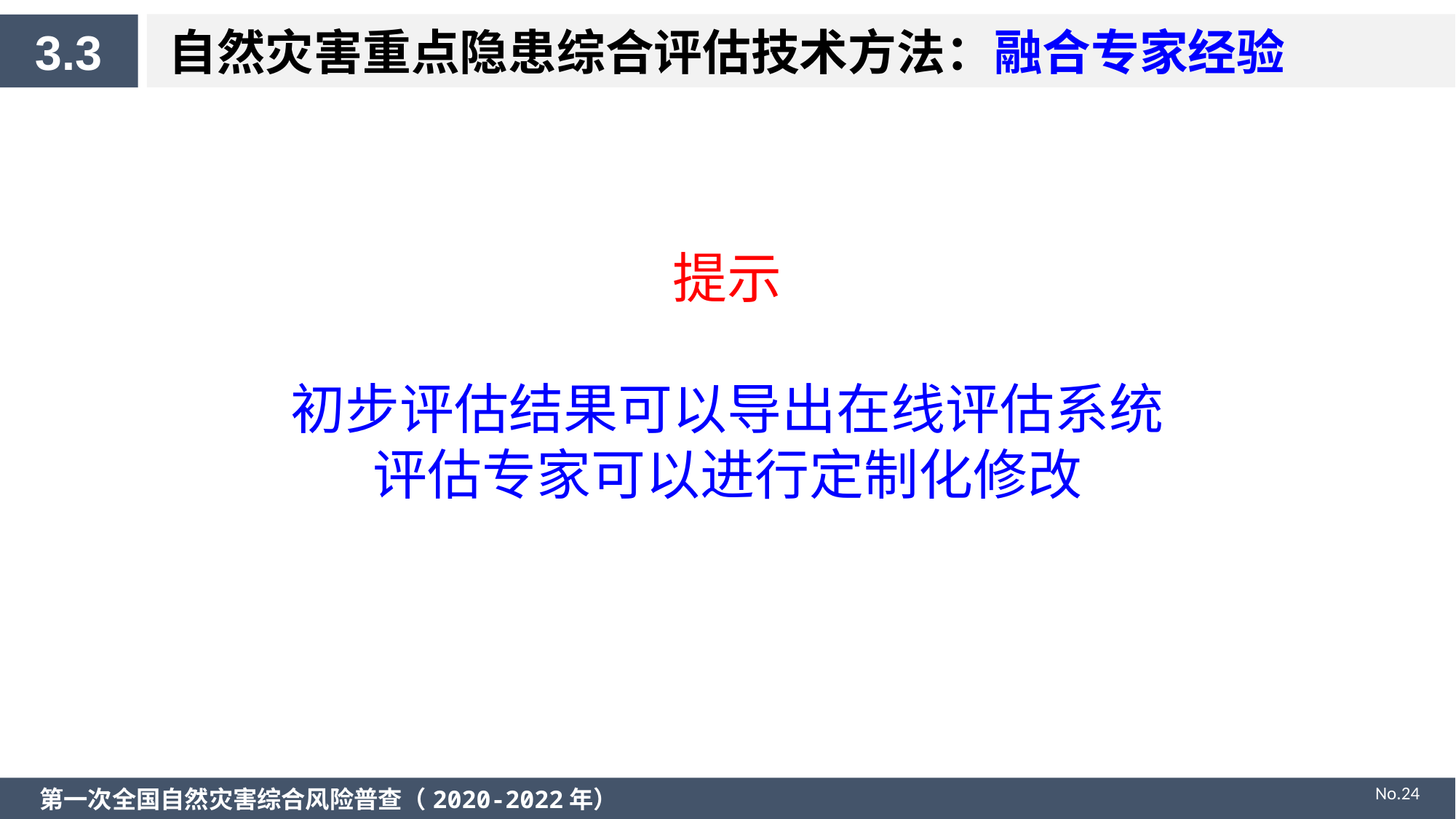

3.3
自然灾害重点隐患综合评估技术方法：融合专家经验
提示

初步评估结果可以导出在线评估系统
评估专家可以进行定制化修改
No.24